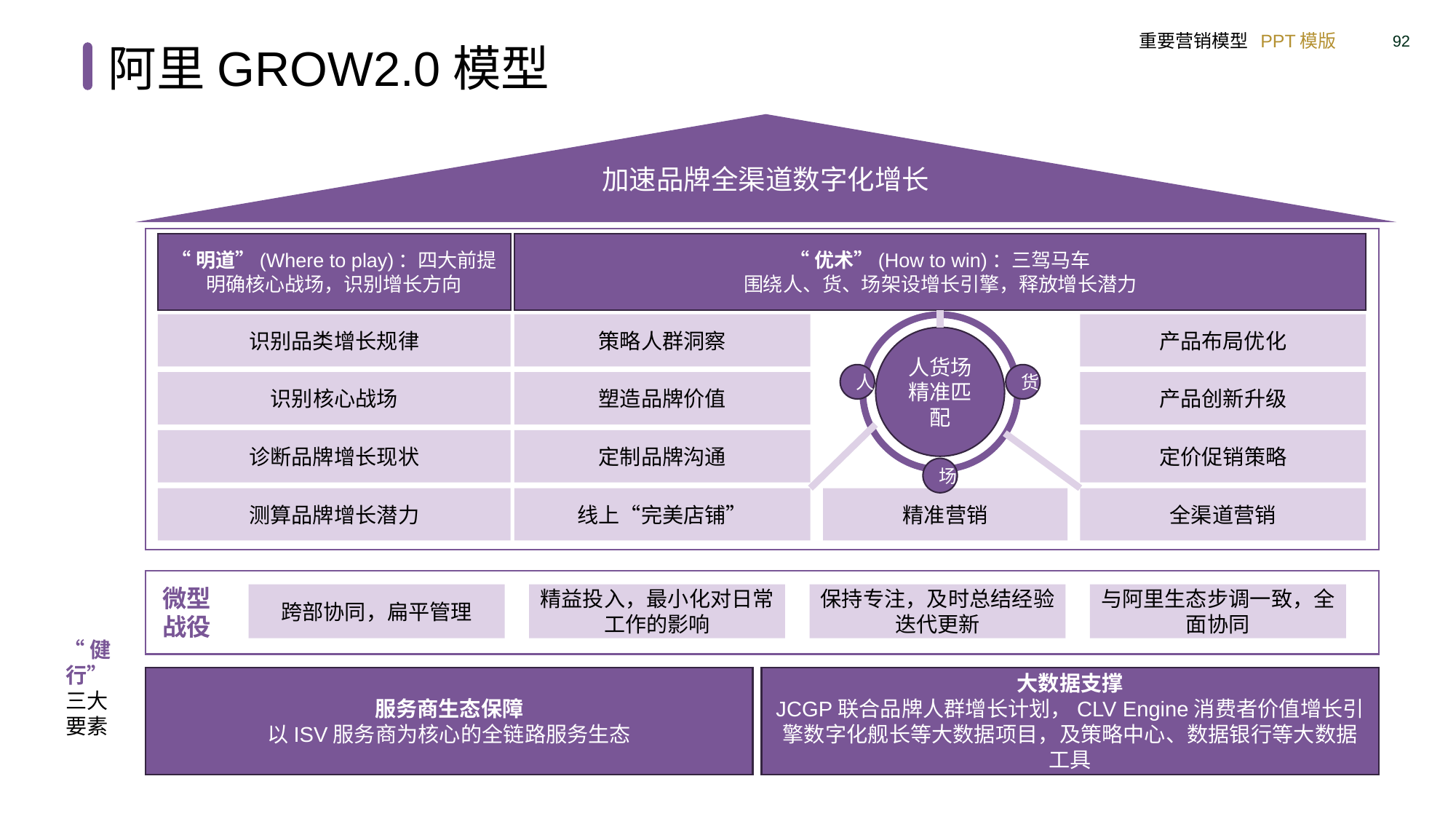

阿里GROW2.0模型
加速品牌全渠道数字化增长

“明道”(Where to play)：四大前提
明确核心战场，识别增长方向
“优术”(How to win)：三驾马车
围绕人、货、场架设增长引擎，释放增长潜力
识别品类增长规律
策略人群洞察
产品布局优化

人货场精准匹配
人
货
识别核心战场
塑造品牌价值
产品创新升级
诊断品牌增长现状
定制品牌沟通
定价促销策略
场
测算品牌增长潜力
线上“完美店铺”
精准营销
全渠道营销

微型
战役
跨部协同，扁平管理
精益投入，最小化对日常工作的影响
保持专注，及时总结经验迭代更新
与阿里生态步调一致，全面协同
“健行”
三大
要素
服务商生态保障
以ISV服务商为核心的全链路服务生态
大数据支撑
JCGP联合品牌人群增长计划，CLV Engine消费者价值增长引擎数字化舰长等大数据项目，及策略中心、数据银行等大数据工具